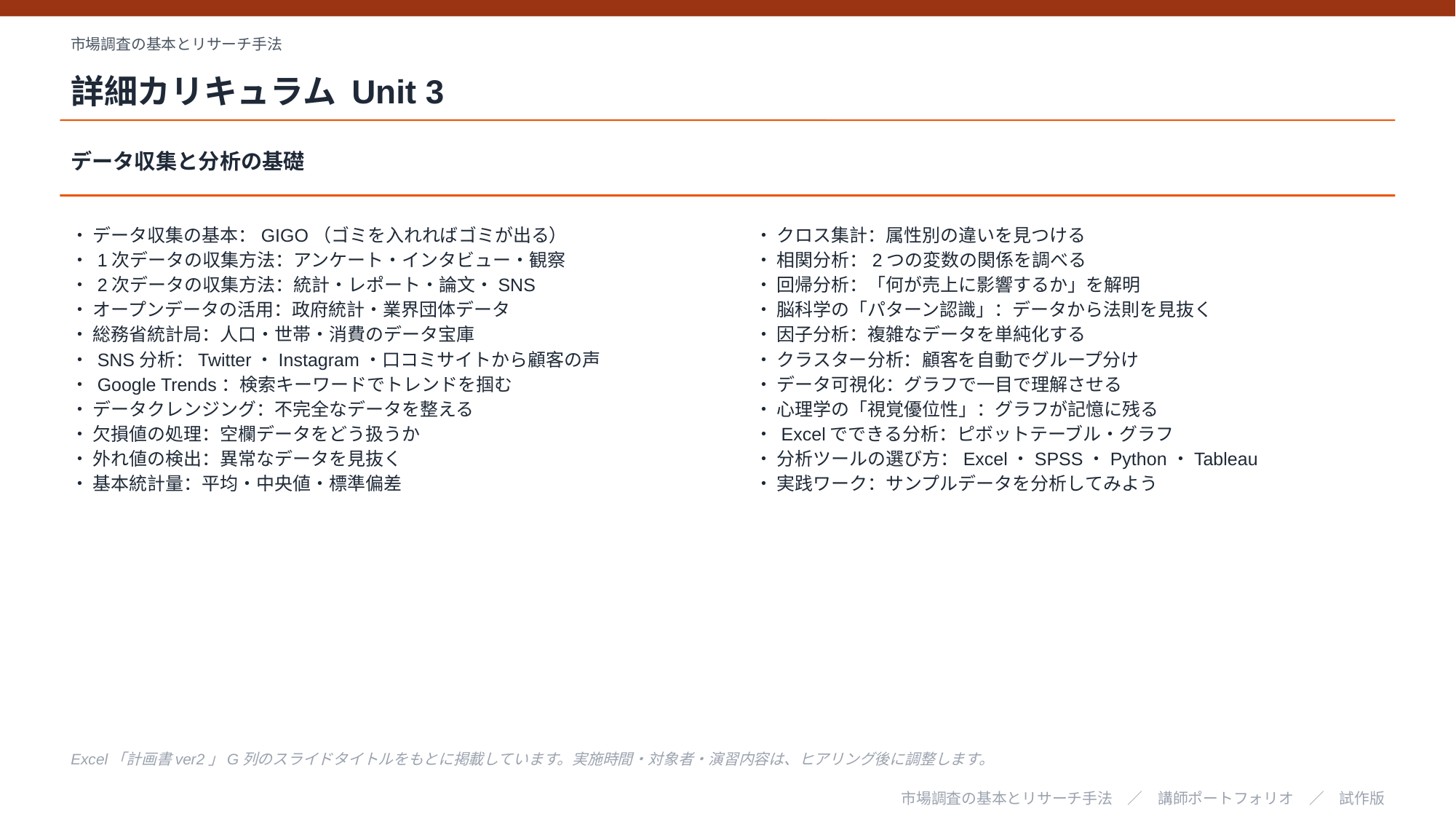

市場調査の基本とリサーチ手法
詳細カリキュラム Unit 3

データ収集と分析の基礎

・ データ収集の基本：GIGO（ゴミを入れればゴミが出る）
・ 1次データの収集方法：アンケート・インタビュー・観察
・ 2次データの収集方法：統計・レポート・論文・SNS
・ オープンデータの活用：政府統計・業界団体データ
・ 総務省統計局：人口・世帯・消費のデータ宝庫
・ SNS分析：Twitter・Instagram・口コミサイトから顧客の声
・ Google Trends：検索キーワードでトレンドを掴む
・ データクレンジング：不完全なデータを整える
・ 欠損値の処理：空欄データをどう扱うか
・ 外れ値の検出：異常なデータを見抜く
・ 基本統計量：平均・中央値・標準偏差
・ クロス集計：属性別の違いを見つける
・ 相関分析：2つの変数の関係を調べる
・ 回帰分析：「何が売上に影響するか」を解明
・ 脳科学の「パターン認識」：データから法則を見抜く
・ 因子分析：複雑なデータを単純化する
・ クラスター分析：顧客を自動でグループ分け
・ データ可視化：グラフで一目で理解させる
・ 心理学の「視覚優位性」：グラフが記憶に残る
・ Excelでできる分析：ピボットテーブル・グラフ
・ 分析ツールの選び方：Excel・SPSS・Python・Tableau
・ 実践ワーク：サンプルデータを分析してみよう
Excel「計画書ver2」G列のスライドタイトルをもとに掲載しています。実施時間・対象者・演習内容は、ヒアリング後に調整します。
市場調査の基本とリサーチ手法　／　講師ポートフォリオ　／　試作版